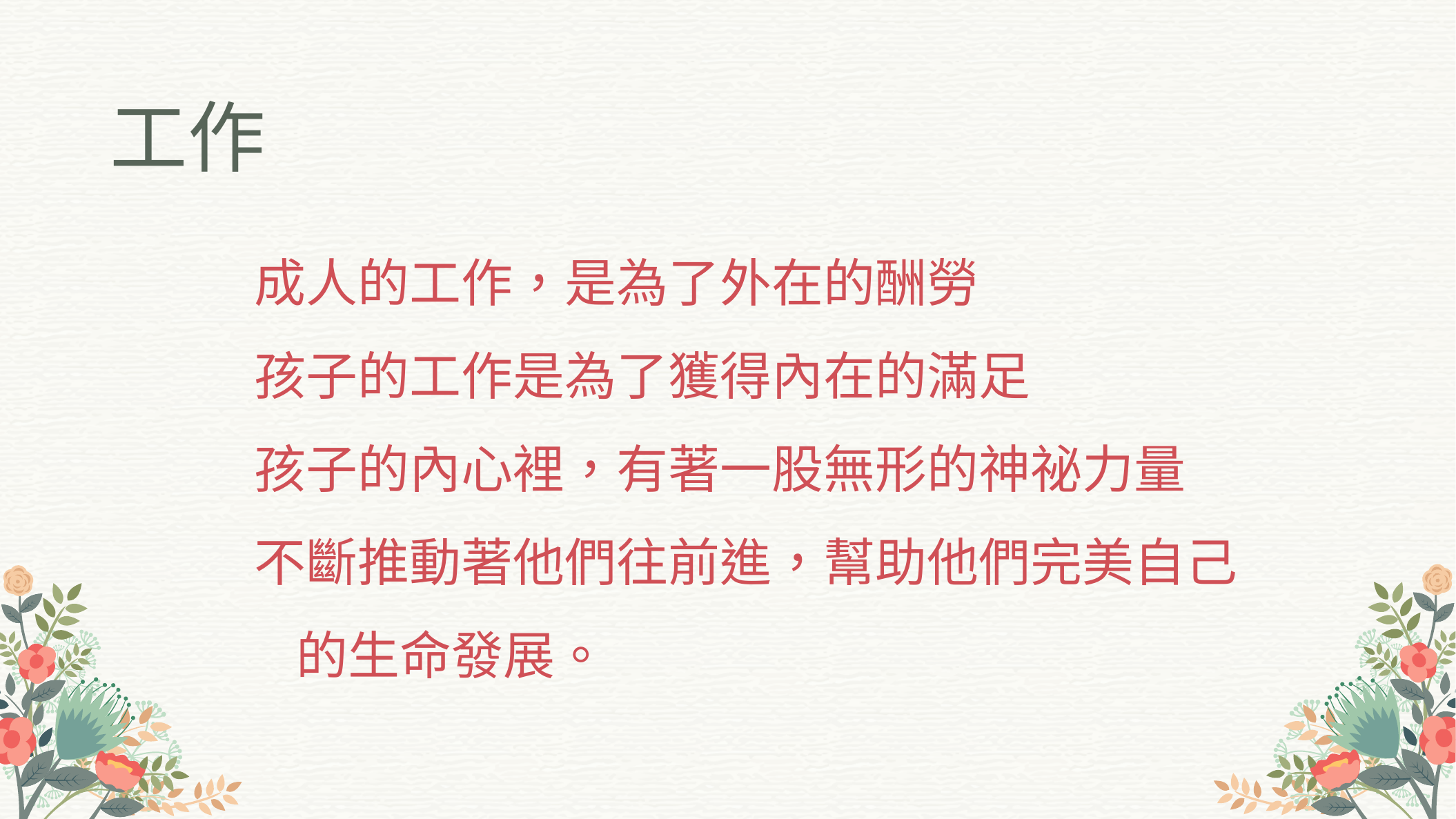

工作
成人的工作，是為了外在的酬勞
孩子的工作是為了獲得內在的滿足
孩子的內心裡，有著一股無形的神祕力量
不斷推動著他們往前進，幫助他們完美自己的生命發展。